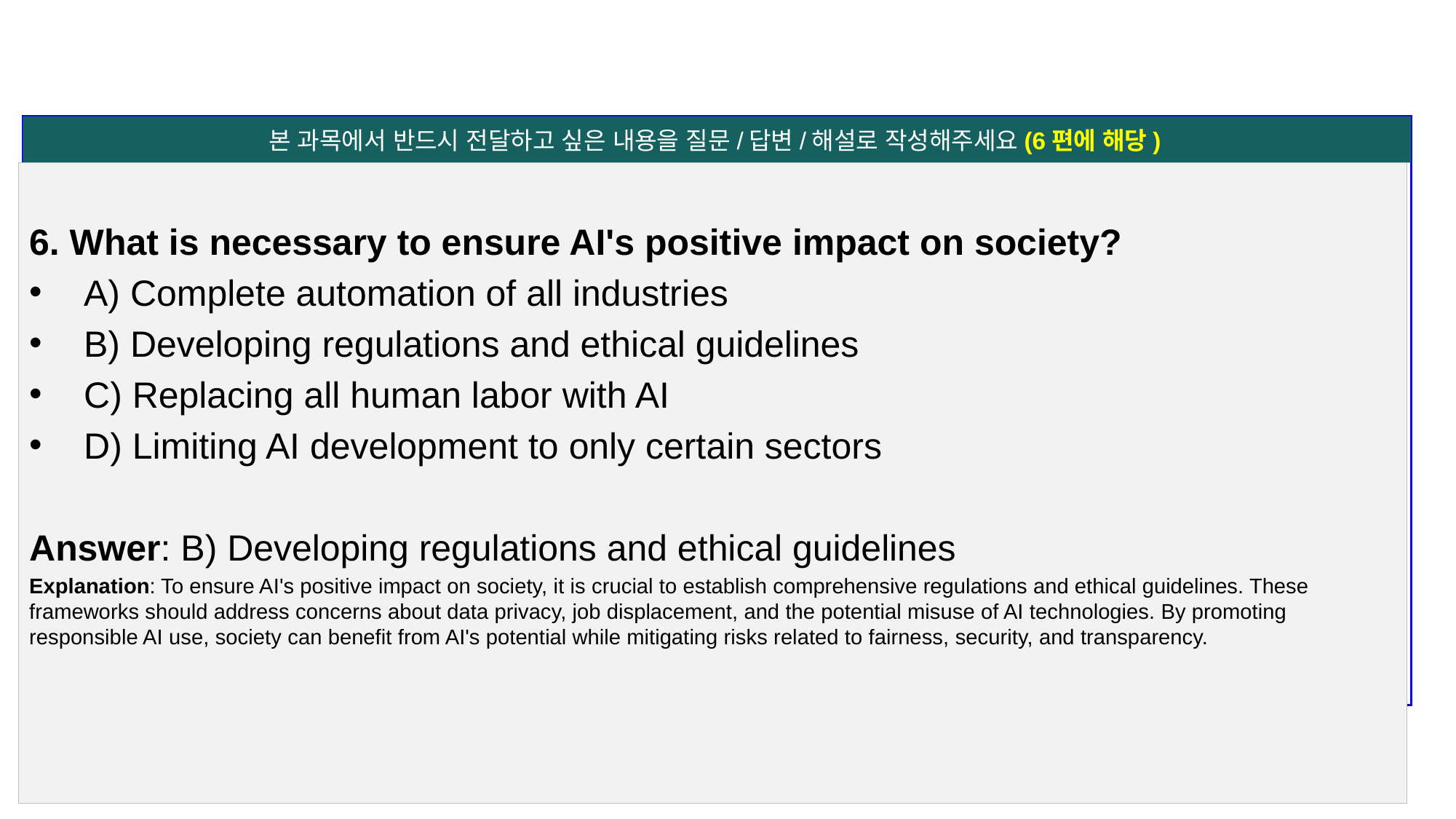

본 과목에서 반드시 전달하고 싶은 내용을 질문/답변/해설로 작성해주세요(6편에 해당)

6. What is necessary to ensure AI's positive impact on society?
A) Complete automation of all industries
B) Developing regulations and ethical guidelines
C) Replacing all human labor with AI
D) Limiting AI development to only certain sectors

Answer: B) Developing regulations and ethical guidelines
Explanation: To ensure AI's positive impact on society, it is crucial to establish comprehensive regulations and ethical guidelines. These frameworks should address concerns about data privacy, job displacement, and the potential misuse of AI technologies. By promoting responsible AI use, society can benefit from AI's potential while mitigating risks related to fairness, security, and transparency.